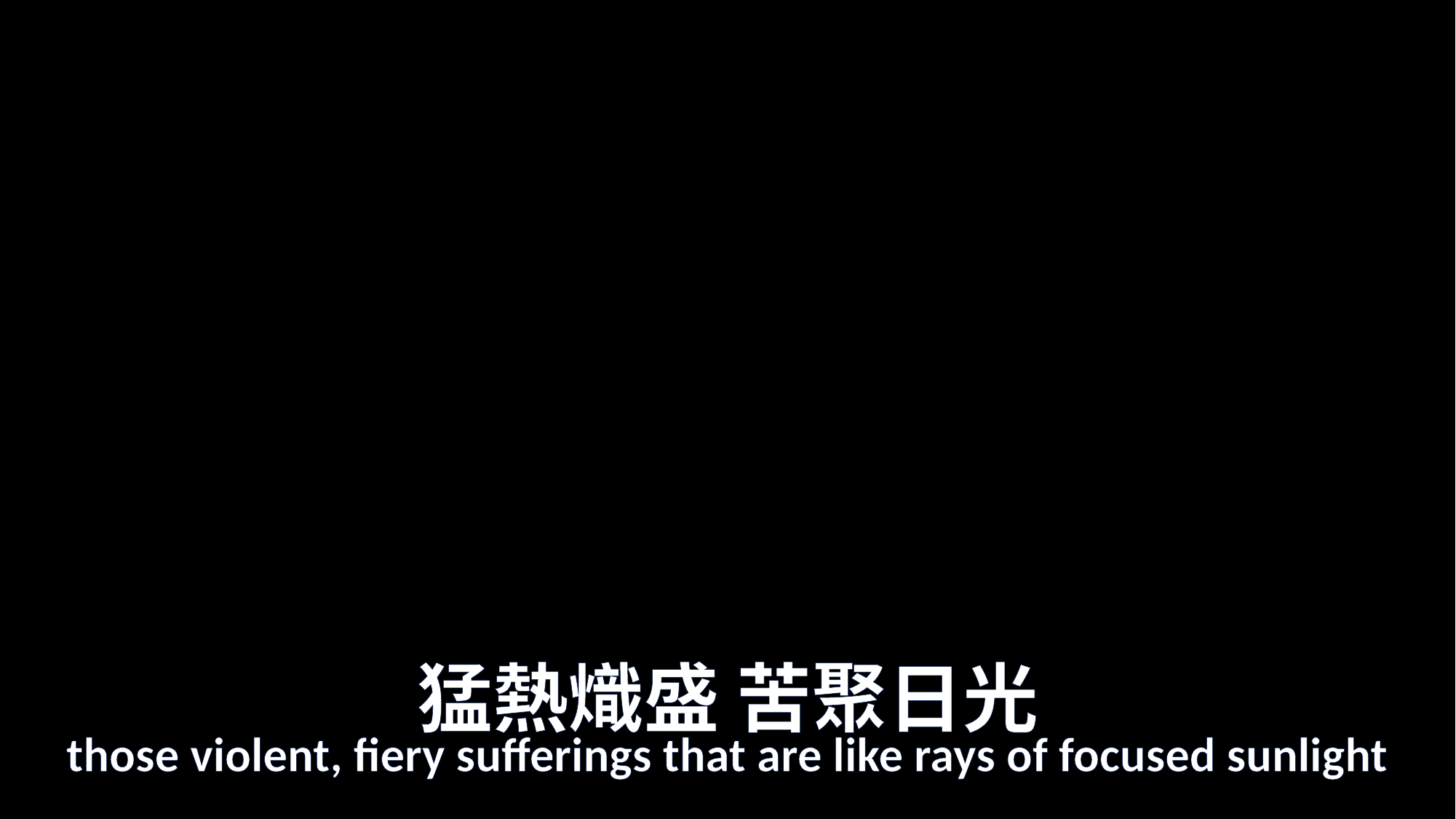

# 猛熱熾盛 苦聚日光
those violent, fiery sufferings that are like rays of focused sunlight